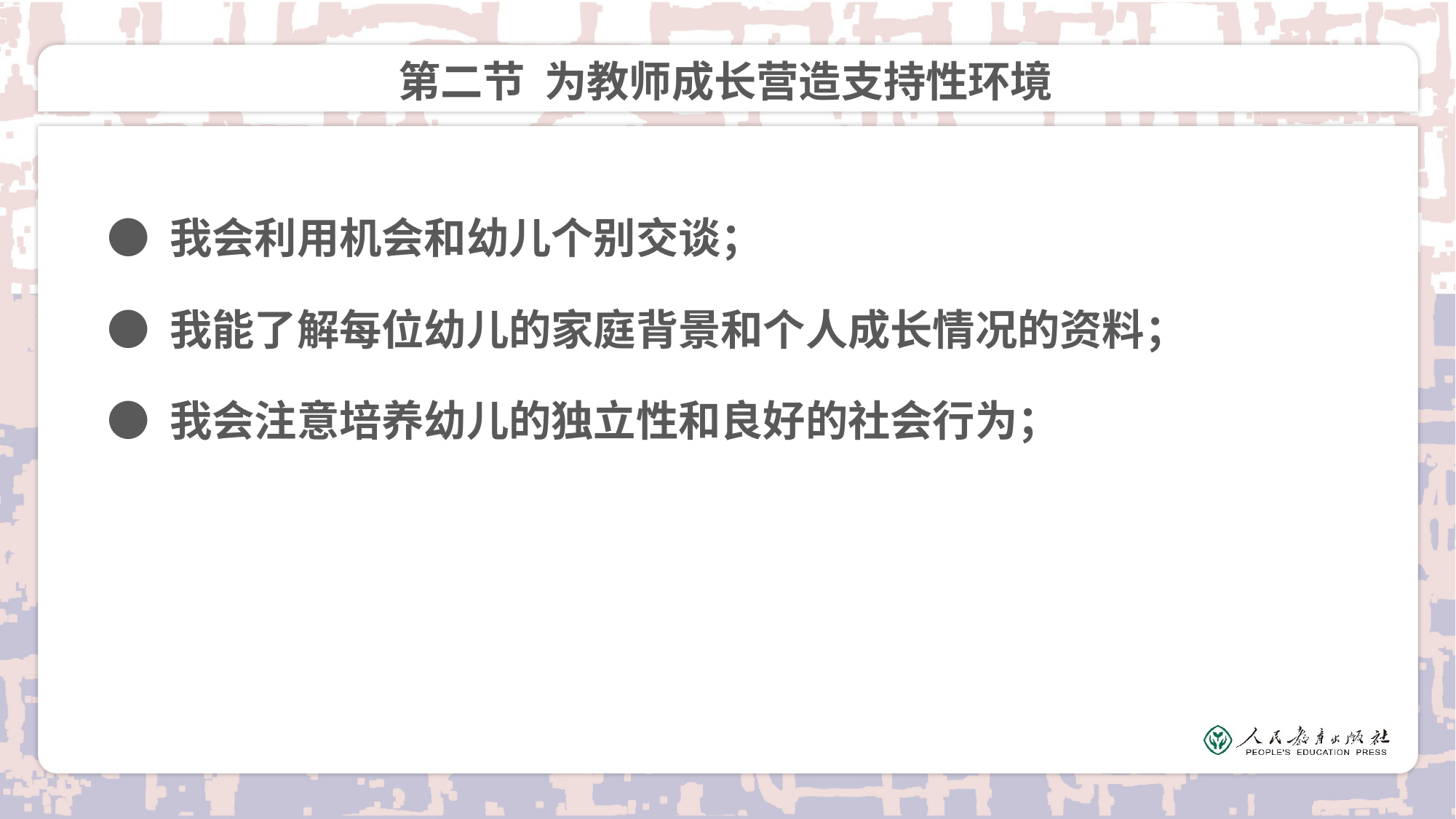

# 第二节  为教师成长营造支持性环境
● 我会利用机会和幼儿个别交谈；
● 我能了解每位幼儿的家庭背景和个人成长情况的资料；
● 我会注意培养幼儿的独立性和良好的社会行为；